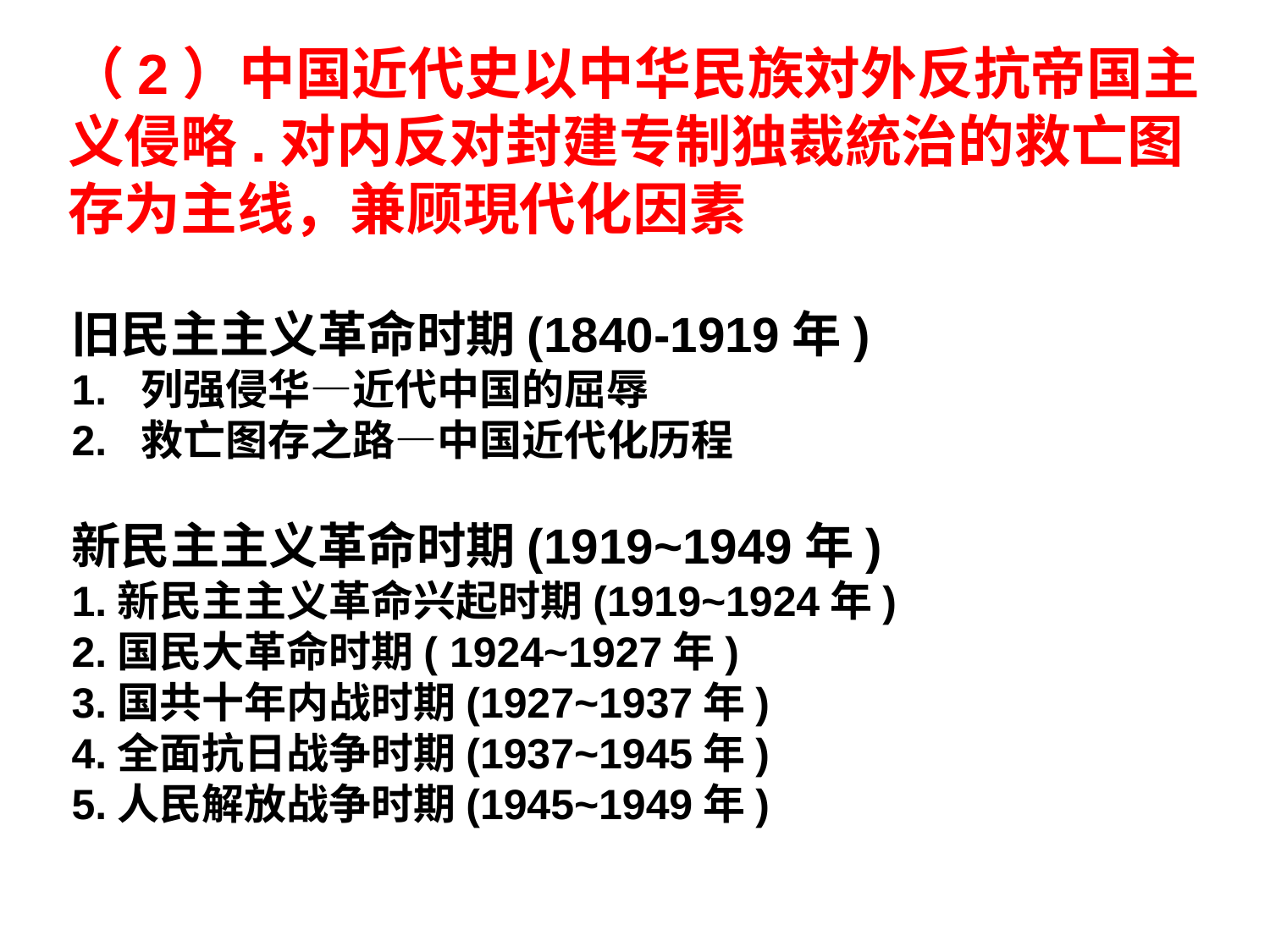

（2）中国近代史以中华民族対外反抗帝国主义侵略.对内反对封建专制独裁統治的救亡图存为主线，兼顾現代化因素

旧民主主义革命时期(1840-1919年)
1.  列强侵华—近代中国的屈辱
2.  救亡图存之路—中国近代化历程

新民主主义革命时期(1919~1949年)
1.新民主主义革命兴起时期(1919~1924年)
2.国民大革命时期( 1924~1927年)
3.国共十年内战时期(1927~1937年)
4.全面抗日战争时期(1937~1945年)
5.人民解放战争时期(1945~1949年)